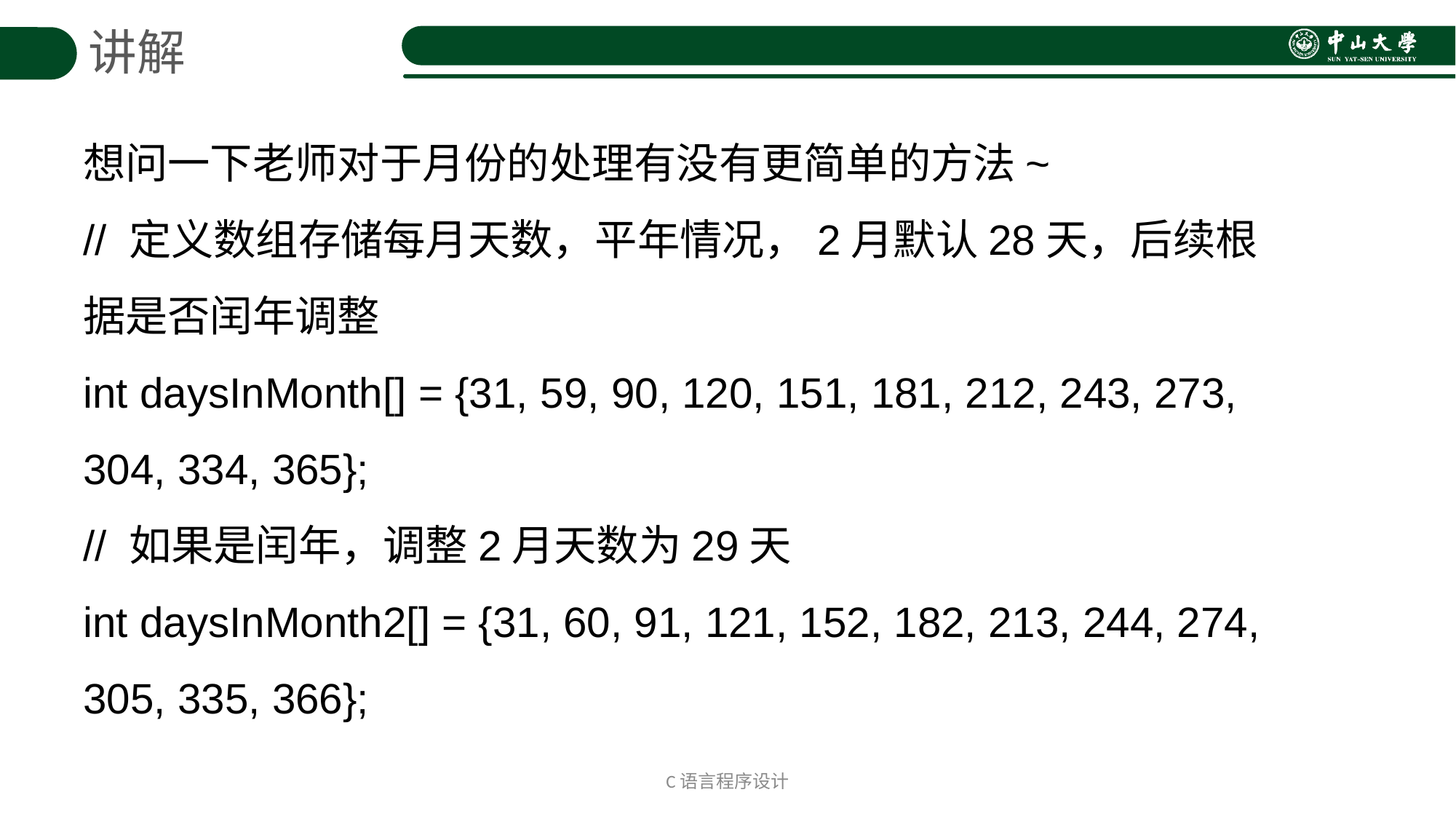

讲解
想问一下老师对于月份的处理有没有更简单的方法~
// 定义数组存储每月天数，平年情况，2月默认28天，后续根据是否闰年调整
int daysInMonth[] = {31, 59, 90, 120, 151, 181, 212, 243, 273, 304, 334, 365};
// 如果是闰年，调整2月天数为29天
int daysInMonth2[] = {31, 60, 91, 121, 152, 182, 213, 244, 274, 305, 335, 366};

C语言程序设计
13